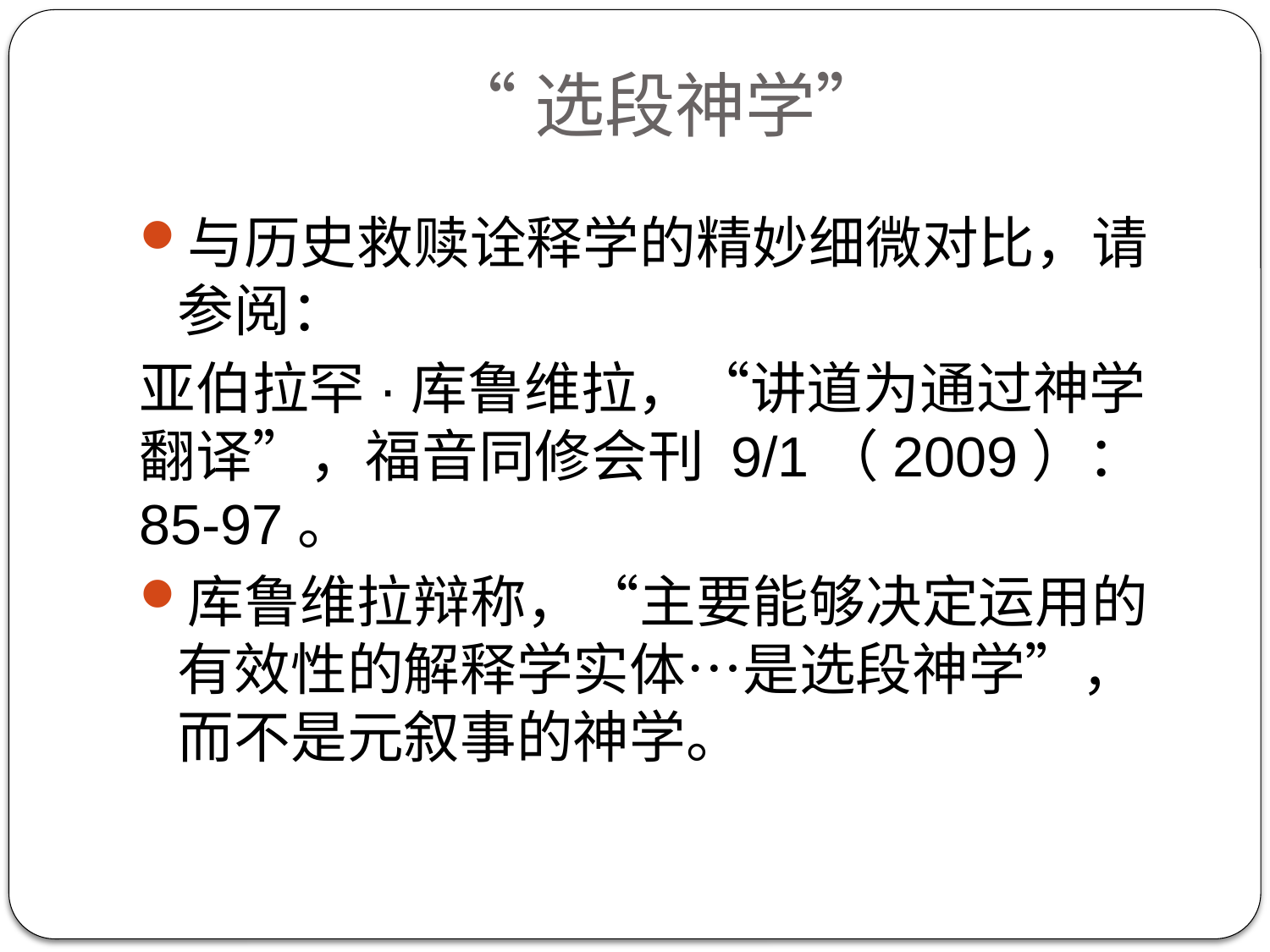

# “选段神学”
与历史救赎诠释学的精妙细微对比，请参阅：
亚伯拉罕·库鲁维拉，“讲道为通过神学翻译”，福音同修会刊 9/1（2009）：85-97。
库鲁维拉辩称，“主要能够决定运用的有效性的解释学实体…是选段神学”，而不是元叙事的神学。